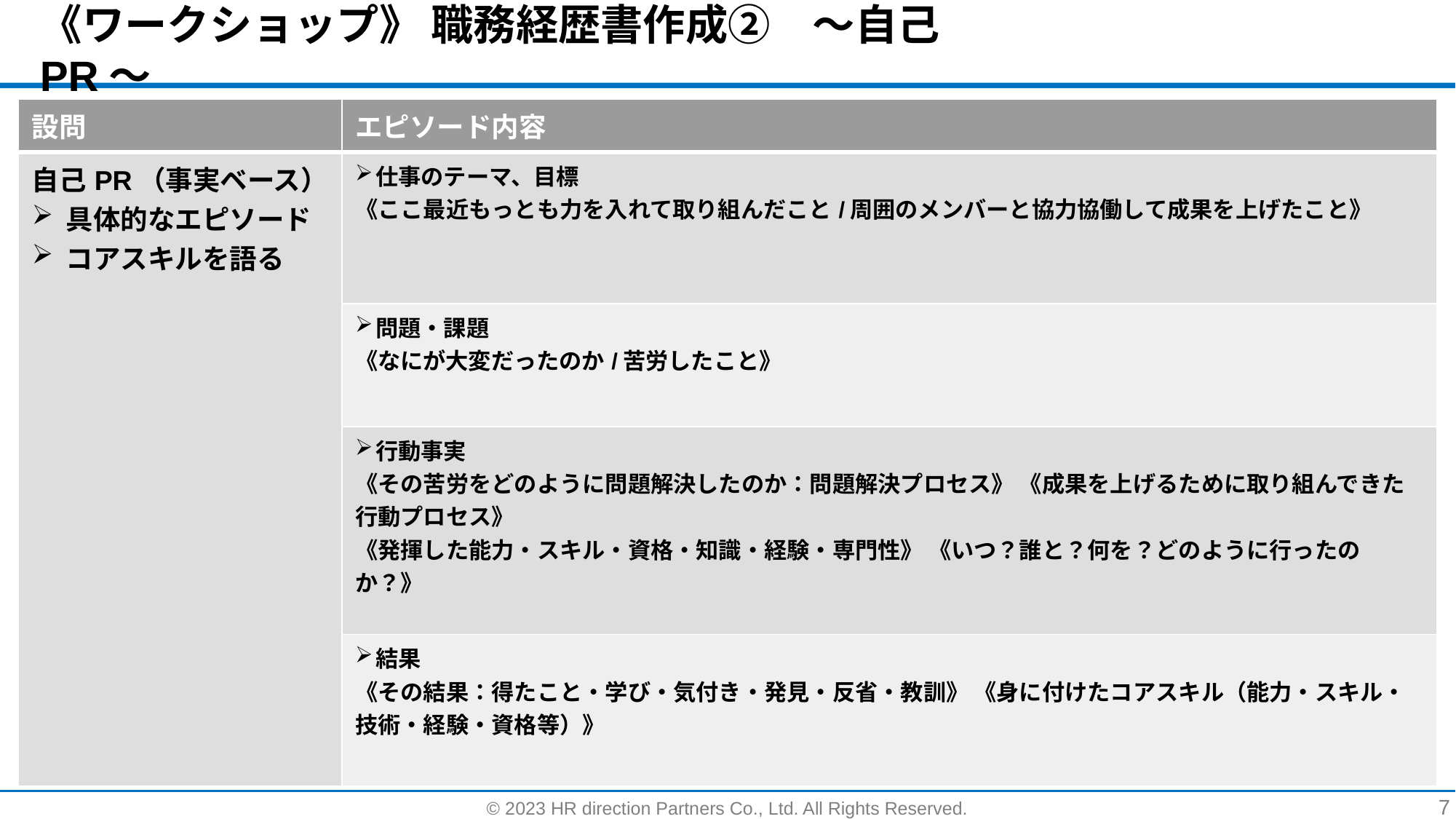

# 《ワークショップ》 職務経歴書作成②　～自己PR～
| 設問 | エピソード内容 |
| --- | --- |
| 自己PR（事実ベース） 具体的なエピソード コアスキルを語る | 仕事のテーマ、目標 《ここ最近もっとも力を入れて取り組んだこと/周囲のメンバーと協力協働して成果を上げたこと》 |
|  | 問題・課題 《なにが大変だったのか/苦労したこと》 |
|  | 行動事実 《その苦労をどのように問題解決したのか：問題解決プロセス》 《成果を上げるために取り組んできた行動プロセス》 《発揮した能力・スキル・資格・知識・経験・専門性》 《いつ？誰と？何を？どのように行ったのか？》 |
|  | 結果 《その結果：得たこと・学び・気付き・発見・反省・教訓》 《身に付けたコアスキル（能力・スキル・技術・経験・資格等）》 |